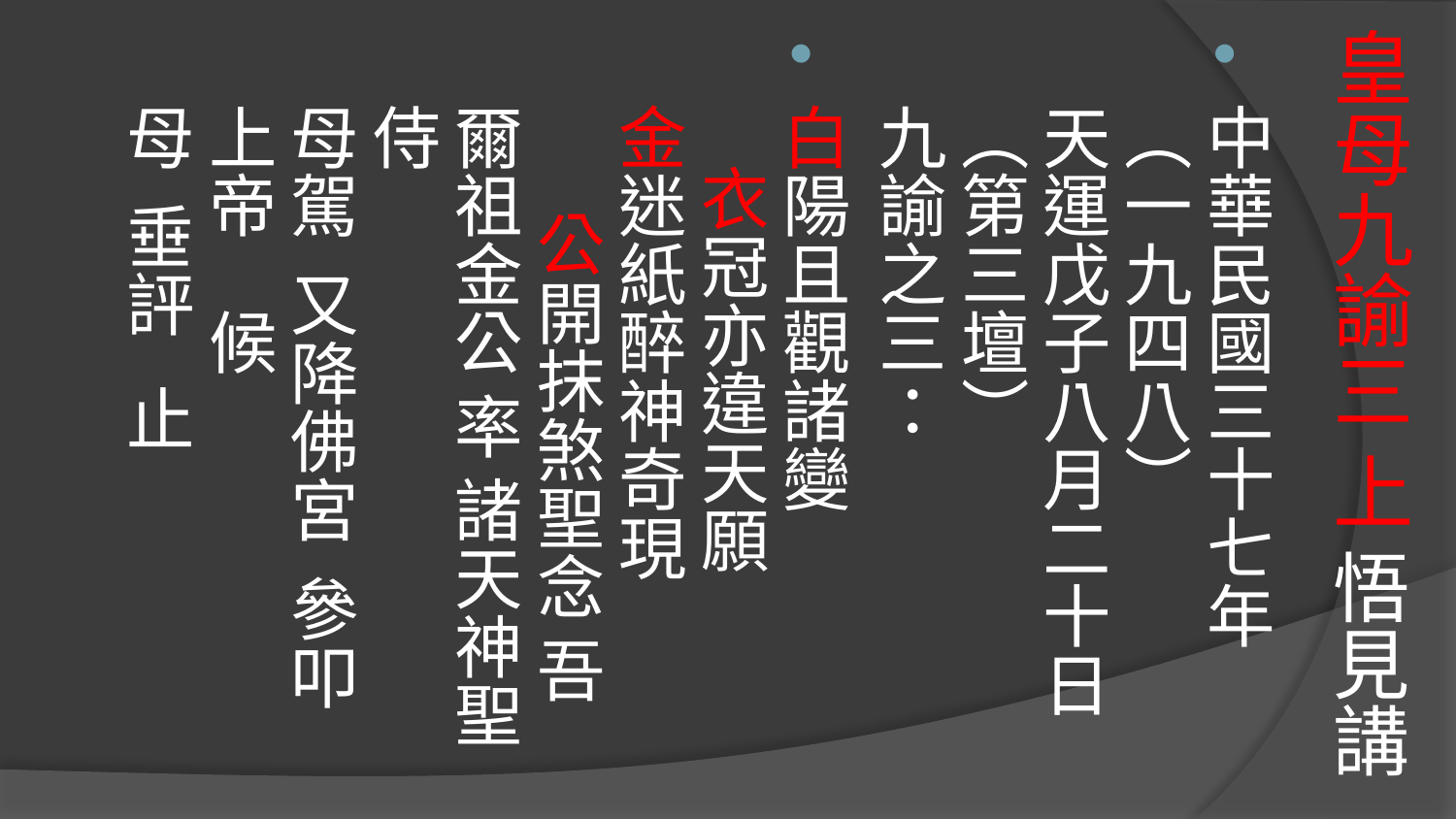

# 皇母九諭三 上 悟見講
中華民國三十七年︵一九四八︶
天運戊子八月二十日︵第三壇︶
九諭之三：
白陽且觀諸變                      衣冠亦違天願
金迷紙醉神奇現                     公開抹煞聖念 吾
爾祖金公 率 諸天神聖 侍
母駕  又降佛宮  參叩
上帝　候
母  垂評   止